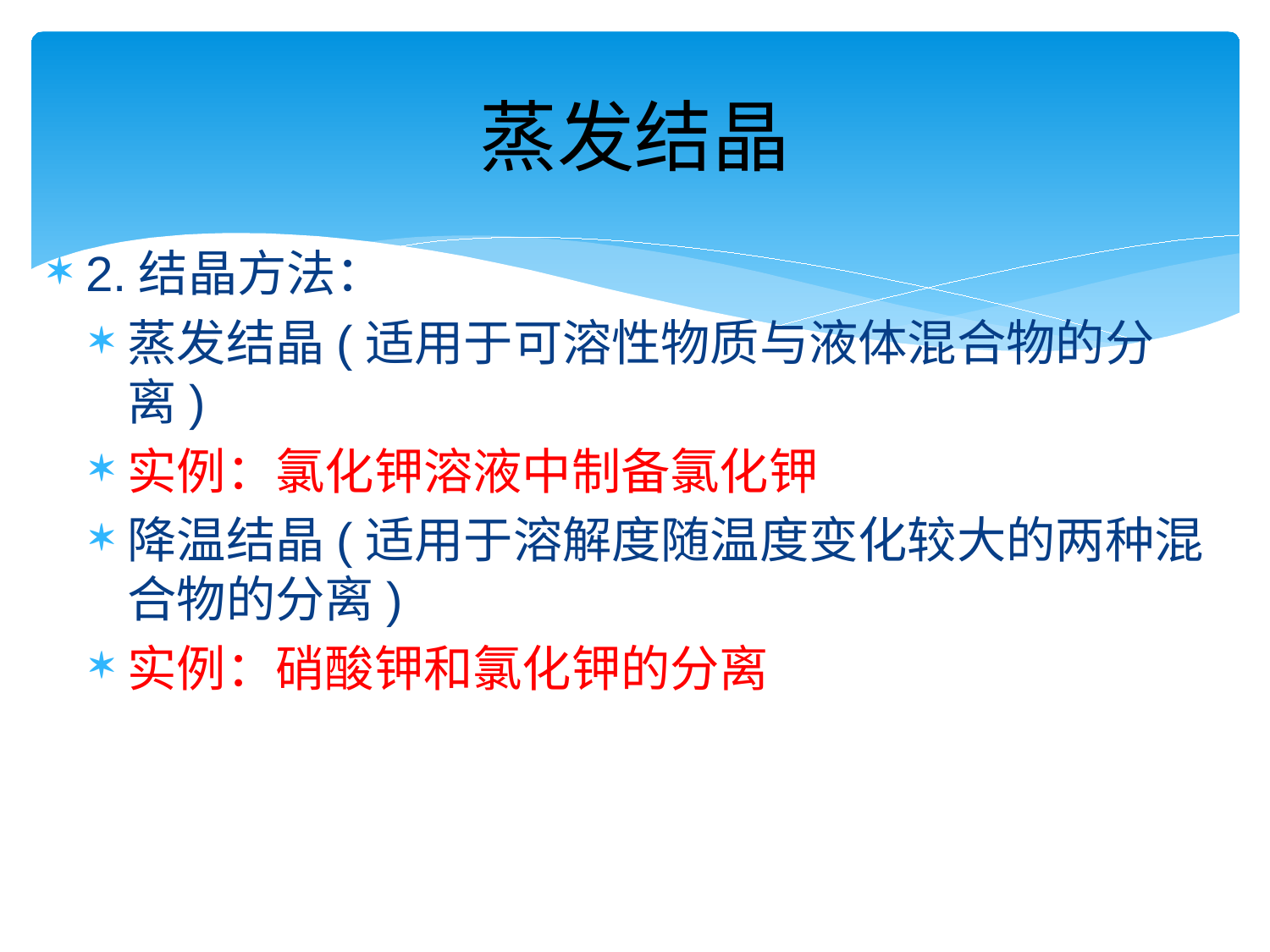

# 蒸发结晶
2.结晶方法：
蒸发结晶(适用于可溶性物质与液体混合物的分离)
实例：氯化钾溶液中制备氯化钾
降温结晶(适用于溶解度随温度变化较大的两种混合物的分离)
实例：硝酸钾和氯化钾的分离